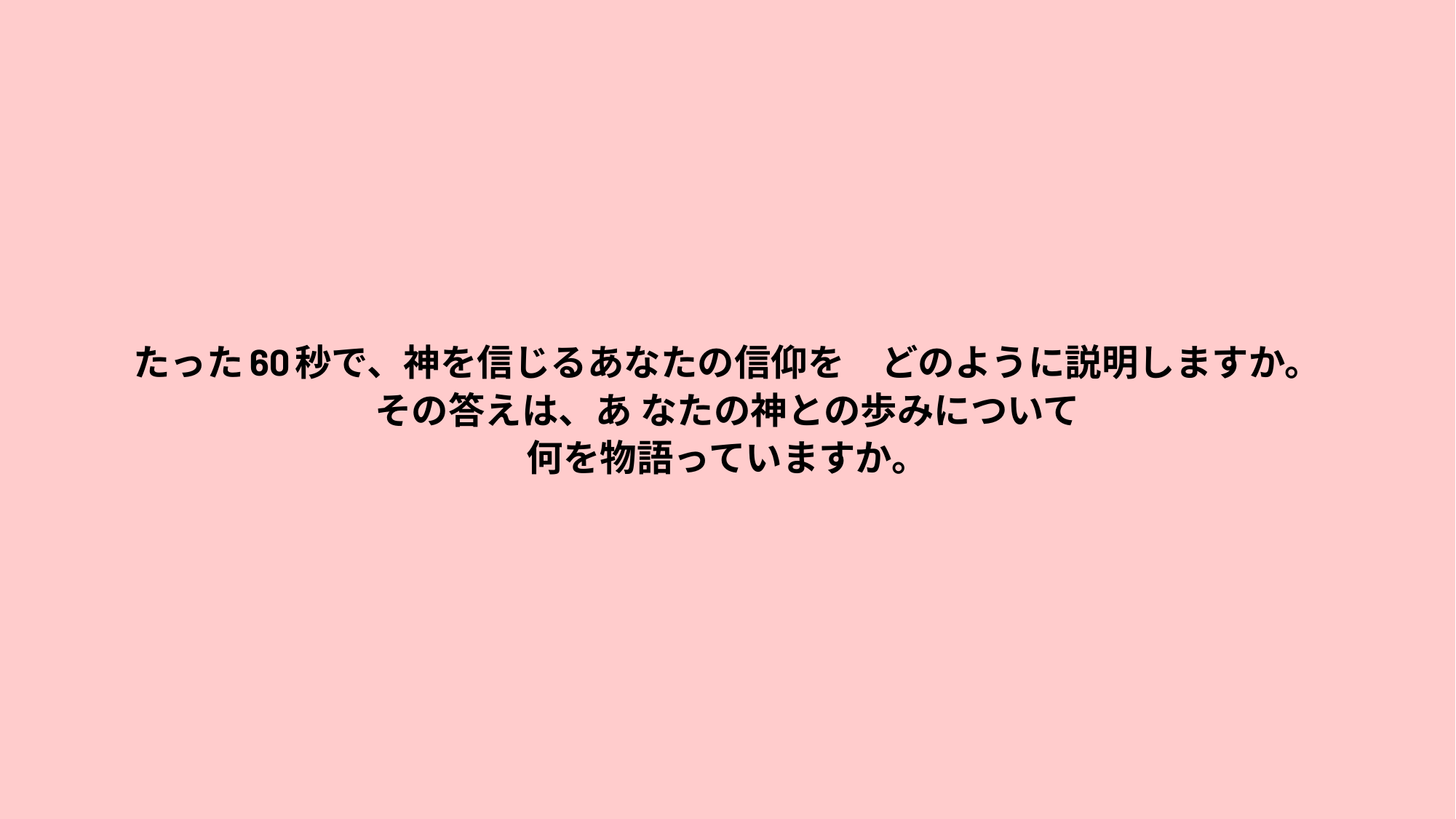

# たった60秒で、神を信じるあなたの信仰を　どのように説明しますか。 その答えは、あ なたの神との歩みについて 何を物語っていますか。